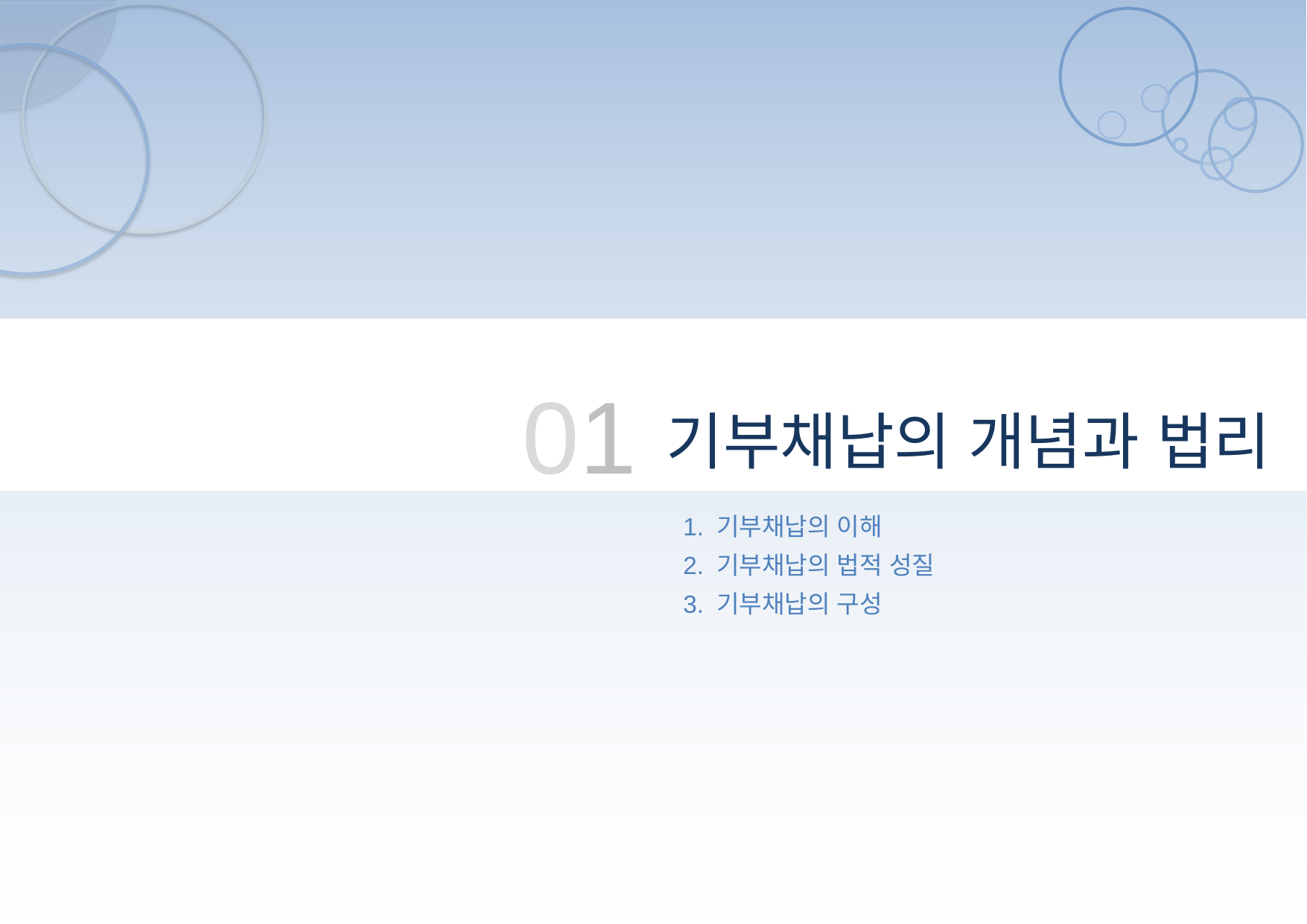

01
기부채납의 개념과 법리
1. 기부채납의 이해
2. 기부채납의 법적 성질
3. 기부채납의 구성